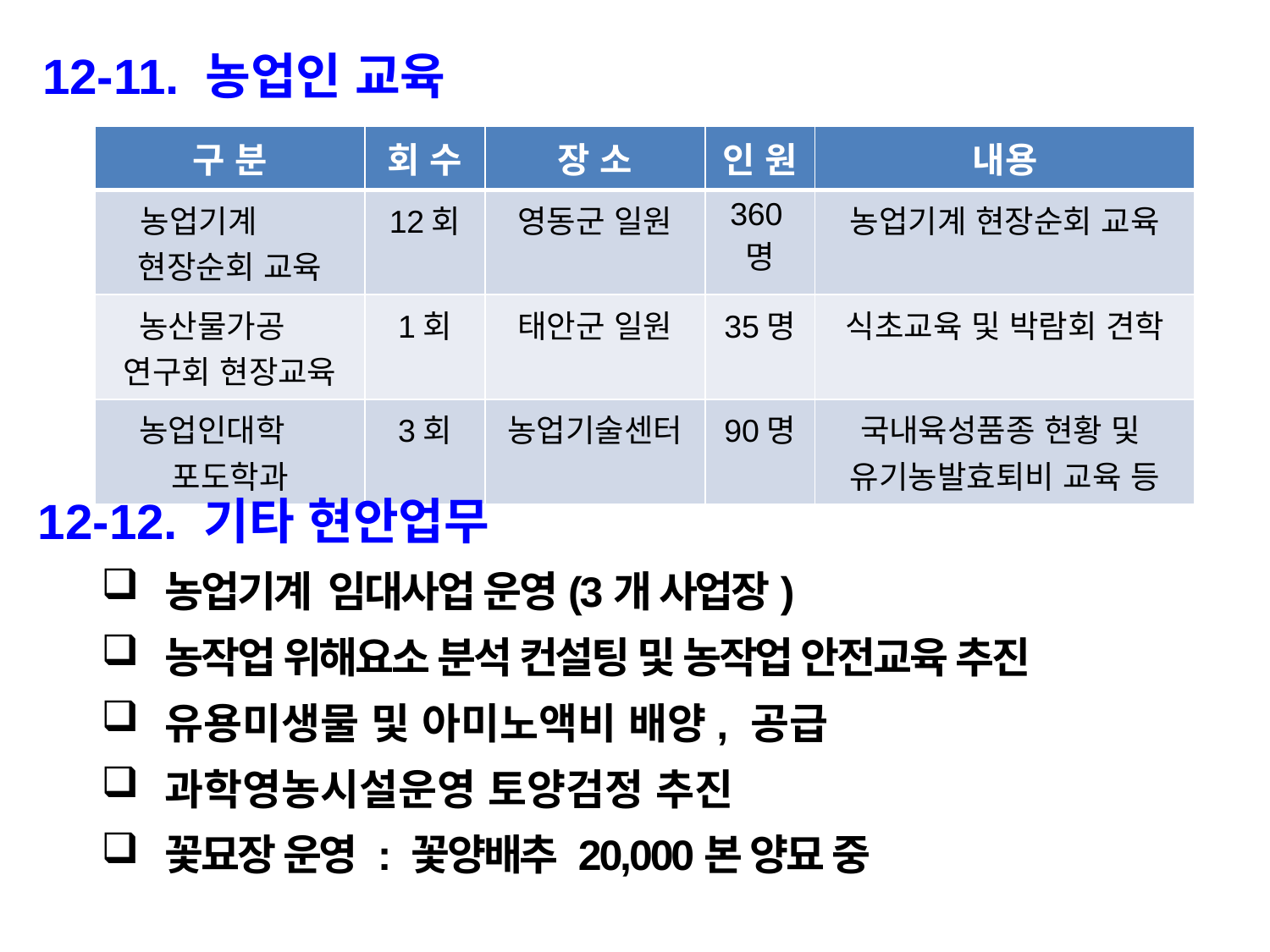

12-11. 농업인 교육

| 구 분 | 회 수 | 장 소 | 인 원 | 내용 |
| --- | --- | --- | --- | --- |
| 농업기계 현장순회 교육 | 12회 | 영동군 일원 | 360명 | 농업기계 현장순회 교육 |
| 농산물가공 연구회 현장교육 | 1회 | 태안군 일원 | 35명 | 식초교육 및 박람회 견학 |
| 농업인대학 포도학과 | 3회 | 농업기술센터 | 90명 | 국내육성품종 현황 및 유기농발효퇴비 교육 등 |
12-12. 기타 현안업무
농업기계  임대사업 운영(3개 사업장)
농작업 위해요소 분석 컨설팅 및 농작업 안전교육 추진
유용미생물 및 아미노액비 배양, 공급
과학영농시설운영 토양검정 추진
꽃묘장 운영 : 꽃양배추 20,000본 양묘 중